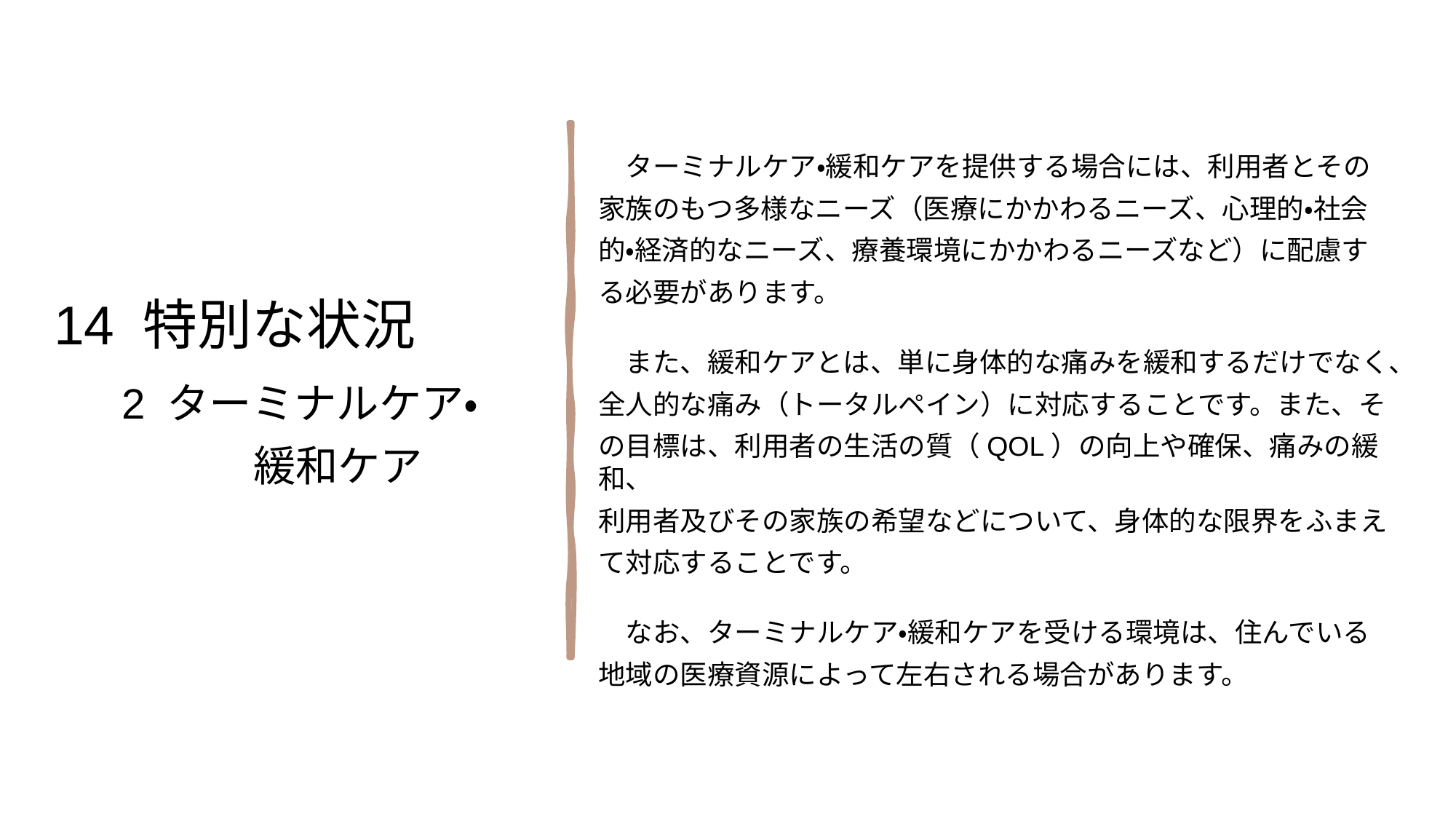

14 特別な状況
　2 ターミナルケア・
                    緩和ケア
　ターミナルケア・緩和ケアを提供する場合には、利用者とその
家族のもつ多様なニーズ（医療にかかわるニーズ、心理的・社会
的・経済的なニーズ、療養環境にかかわるニーズなど）に配慮す
る必要があります。

　また、緩和ケアとは、単に身体的な痛みを緩和するだけでなく、
全人的な痛み（トータルペイン）に対応することです。また、そ
の目標は、利用者の生活の質（QOL）の向上や確保、痛みの緩和、
利用者及びその家族の希望などについて、身体的な限界をふまえ
て対応することです。

　なお、ターミナルケア・緩和ケアを受ける環境は、住んでいる
地域の医療資源によって左右される場合があります。